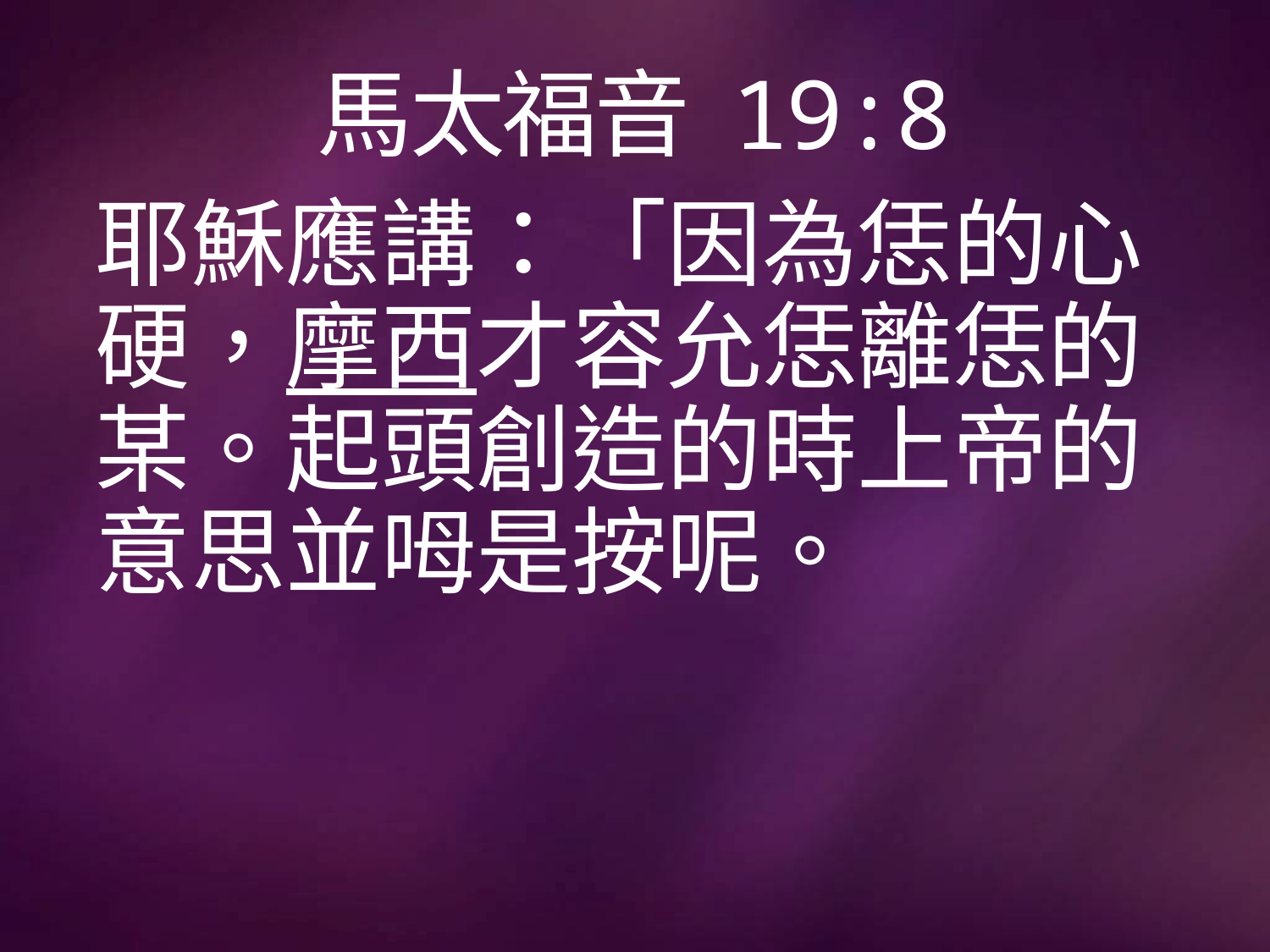

# 馬太福音 19:8
耶穌應講：「因為恁的心硬，摩西才容允恁離恁的某。起頭創造的時上帝的意思並呣是按呢。